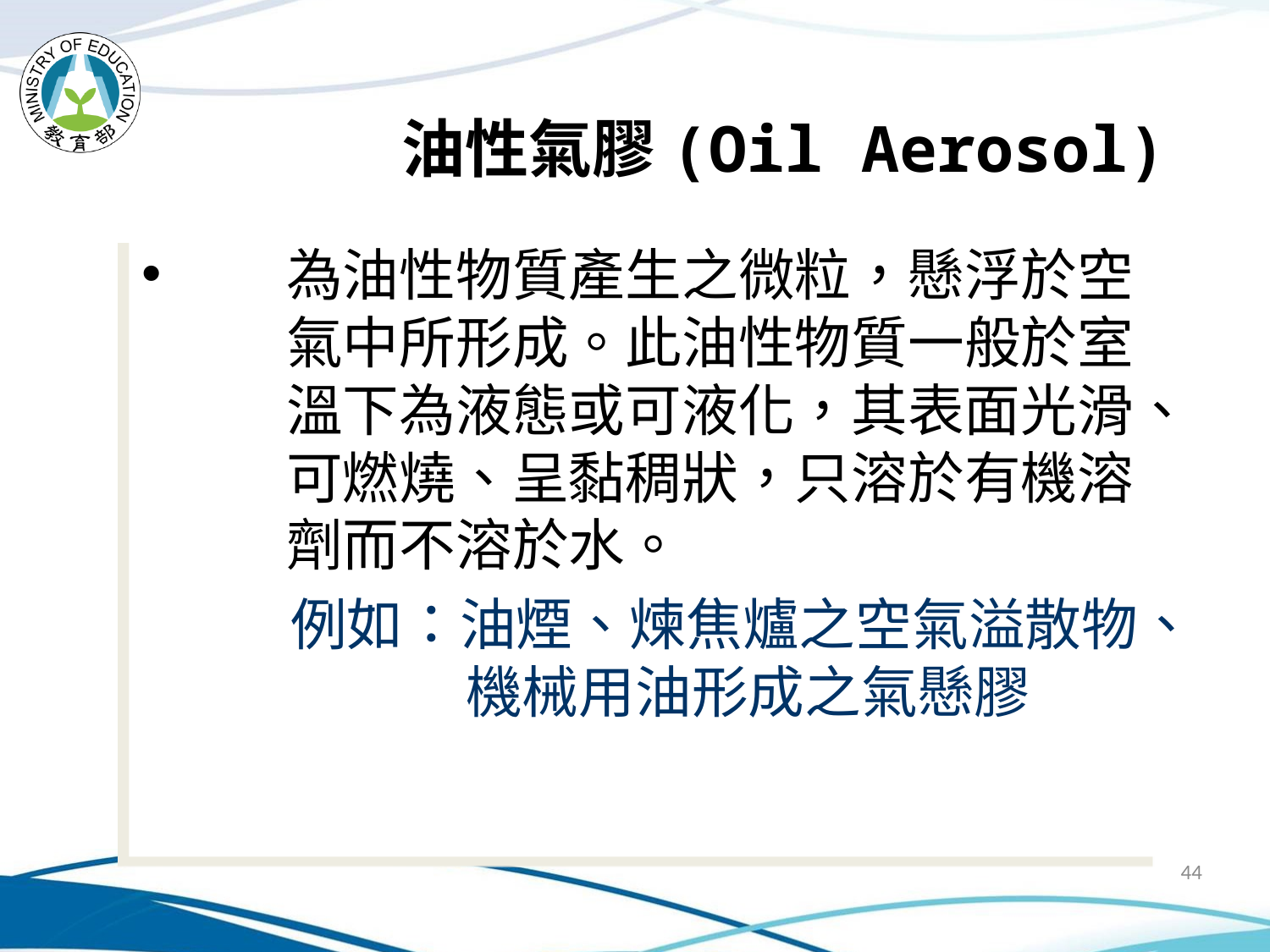

# 油性氣膠(Oil Aerosol)
為油性物質產生之微粒，懸浮於空氣中所形成。此油性物質一般於室溫下為液態或可液化，其表面光滑、可燃燒、呈黏稠狀，只溶於有機溶劑而不溶於水。
例如：油煙、煉焦爐之空氣溢散物、機械用油形成之氣懸膠
44